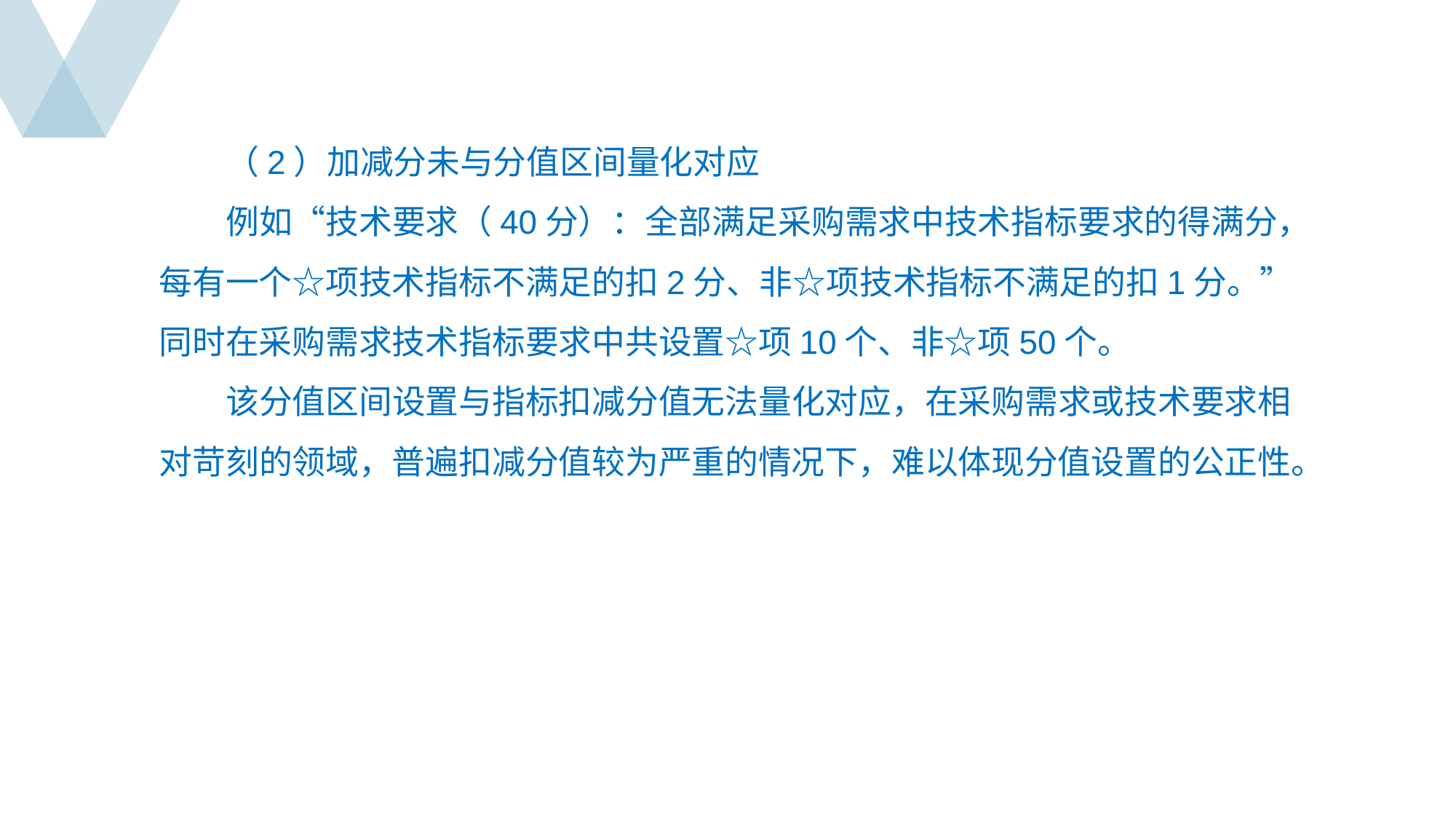

（2）加减分未与分值区间量化对应
例如“技术要求（40分）：全部满足采购需求中技术指标要求的得满分，每有一个☆项技术指标不满足的扣2分、非☆项技术指标不满足的扣1分。”同时在采购需求技术指标要求中共设置☆项10个、非☆项50个。
该分值区间设置与指标扣减分值无法量化对应，在采购需求或技术要求相对苛刻的领域，普遍扣减分值较为严重的情况下，难以体现分值设置的公正性。